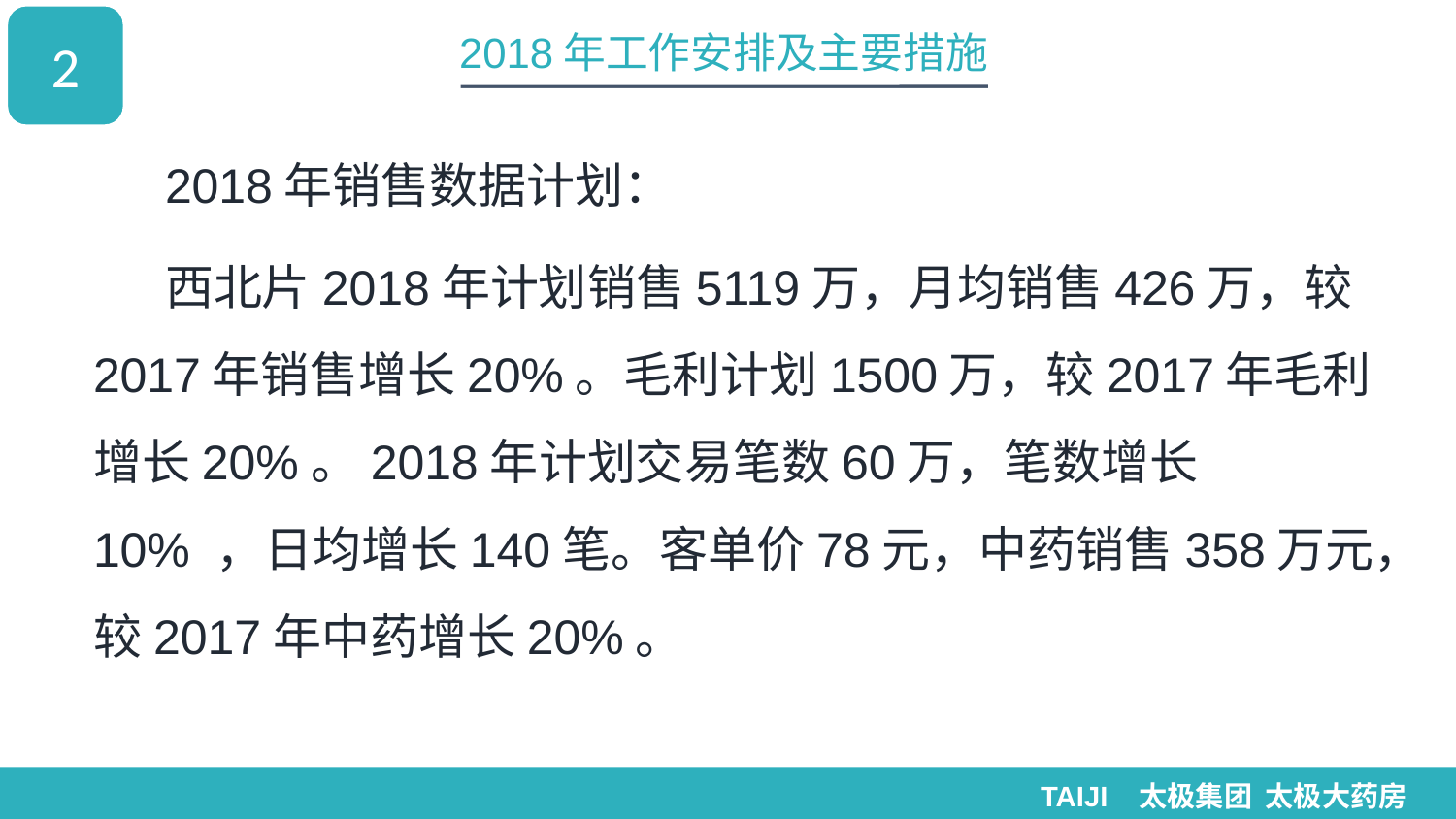

2
2018年工作安排及主要措施
2018年销售数据计划：
西北片2018年计划销售5119万，月均销售426万，较2017年销售增长20%。毛利计划1500万，较2017年毛利增长20%。2018年计划交易笔数60万，笔数增长 10% ，日均增长140笔。客单价78元，中药销售358万元，较2017年中药增长20%。

TAIJI   太极集团  太极大药房